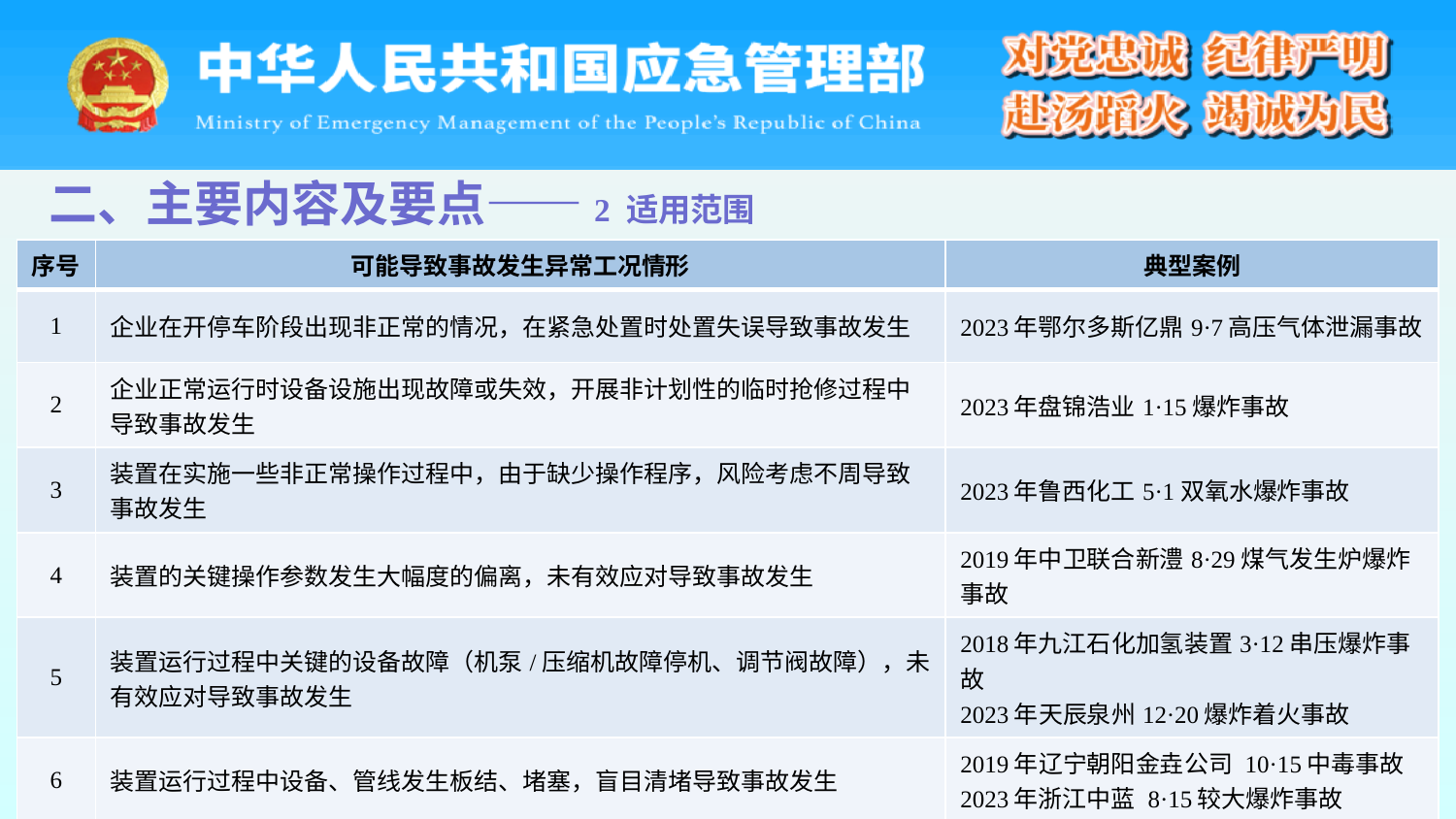

二、主要内容及要点——2 适用范围
| 序号 | 可能导致事故发生异常工况情形 | 典型案例 |
| --- | --- | --- |
| 1 | 企业在开停车阶段出现非正常的情况，在紧急处置时处置失误导致事故发生 | 2023年鄂尔多斯亿鼎9·7高压气体泄漏事故 |
| 2 | 企业正常运行时设备设施出现故障或失效，开展非计划性的临时抢修过程中导致事故发生 | 2023年盘锦浩业1·15爆炸事故 |
| 3 | 装置在实施一些非正常操作过程中，由于缺少操作程序，风险考虑不周导致事故发生 | 2023年鲁西化工5·1双氧水爆炸事故 |
| 4 | 装置的关键操作参数发生大幅度的偏离，未有效应对导致事故发生 | 2019年中卫联合新澧8·29煤气发生炉爆炸事故 |
| 5 | 装置运行过程中关键的设备故障（机泵/压缩机故障停机、调节阀故障），未有效应对导致事故发生 | 2018年九江石化加氢装置3·12串压爆炸事故 2023年天辰泉州12·20爆炸着火事故 |
| 6 | 装置运行过程中设备、管线发生板结、堵塞，盲目清堵导致事故发生 | 2019年辽宁朝阳金垚公司 10·15中毒事故2023年浙江中蓝 8·15较大爆炸事故 |
| 7 | 装置进料、冷却、水电汽风等中断，未有效应对导致事故发生 | 2017年阿拉善立信化工2·21反应釜爆炸事故 |
| 8 | 装置联锁启动、安全阀起跳等，未有效应对导致事故发生 | 2014年宁夏捷美丰友化工 9·7中毒事故 |
13